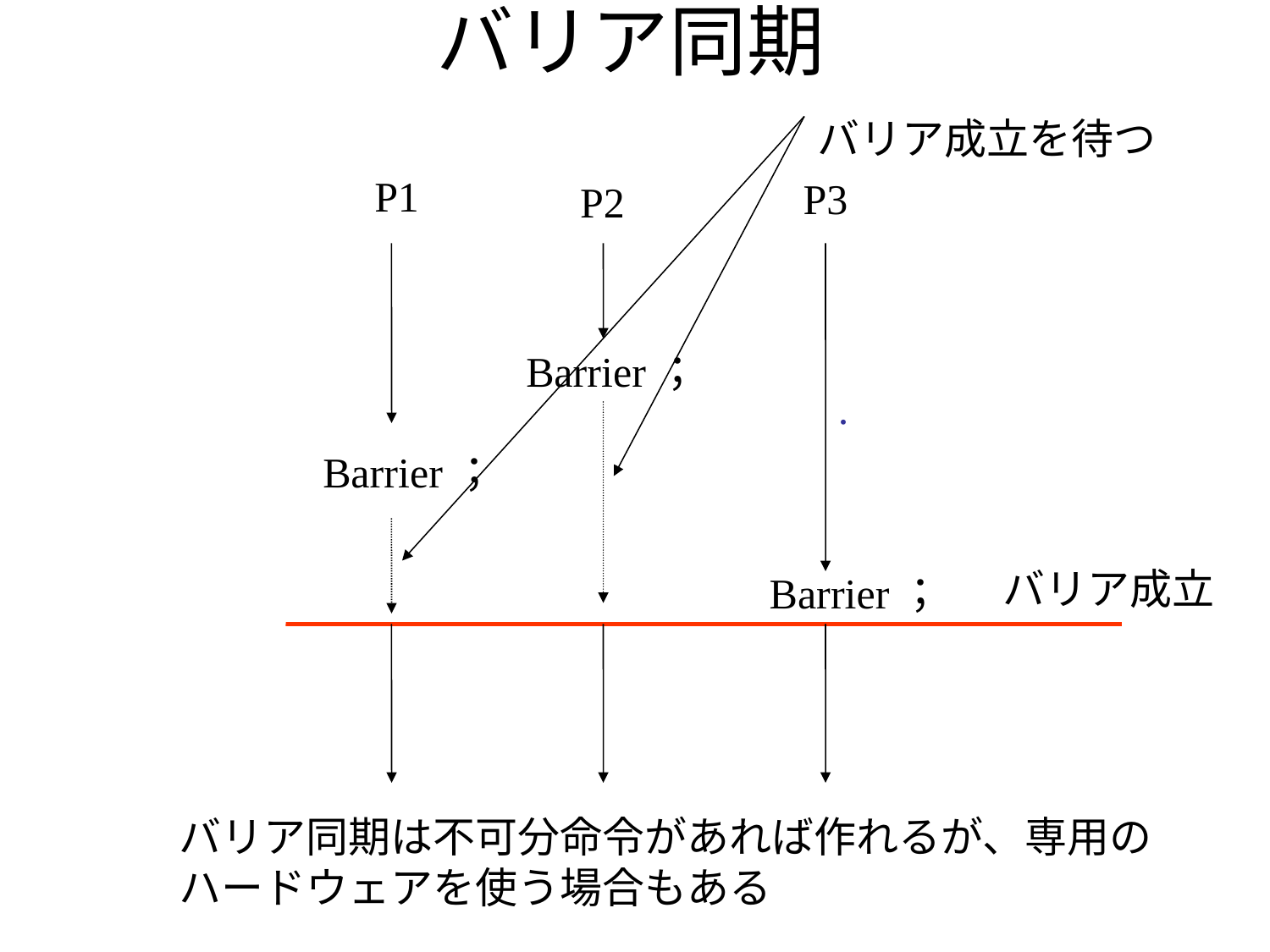

# バリア同期
バリア成立を待つ

P1
P3
P2

Barrier；
.

Barrier；

バリア成立
Barrier；

バリア同期は不可分命令があれば作れるが、専用の
ハードウェアを使う場合もある